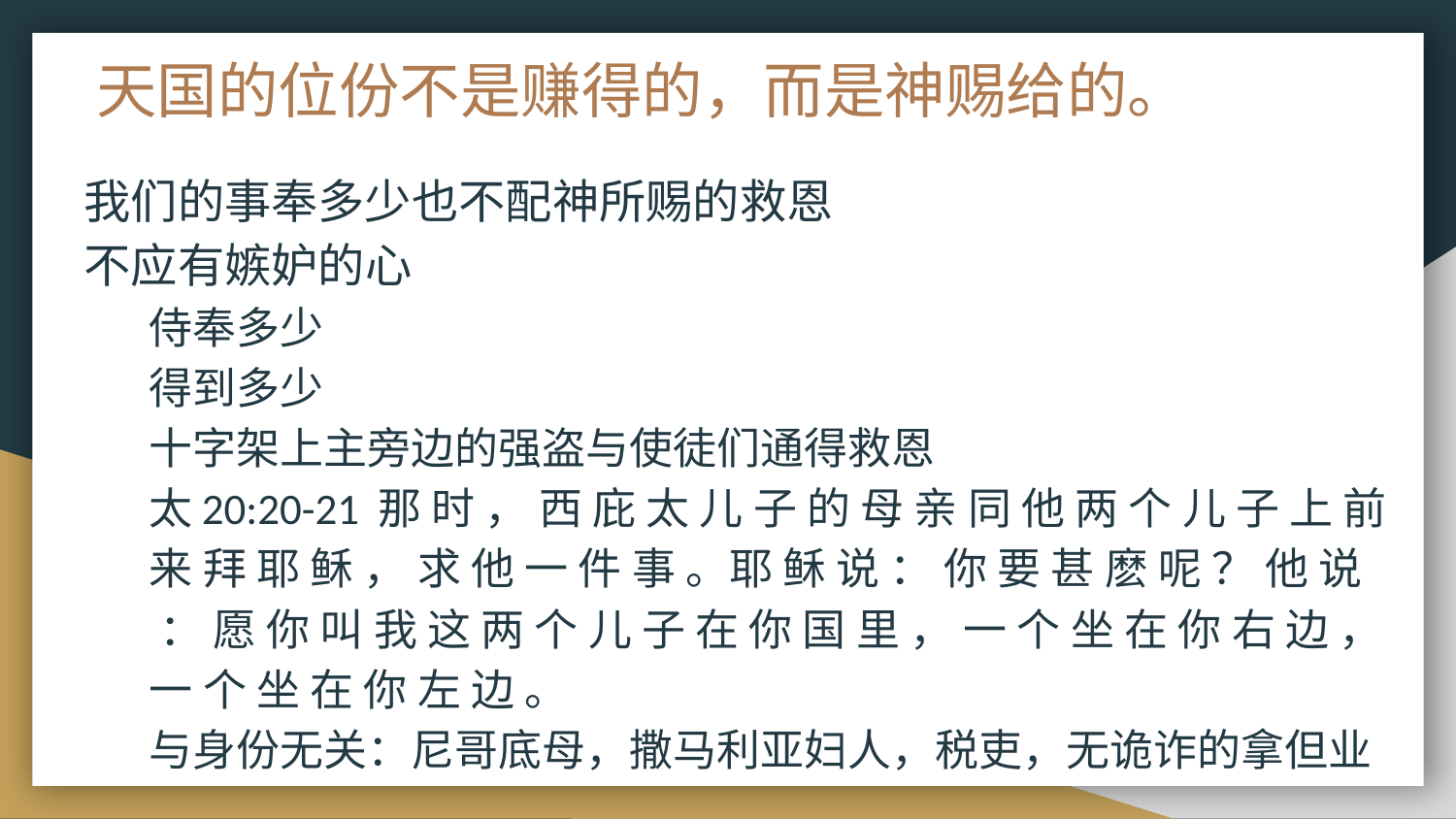

# 天国的位份不是赚得的，而是神赐给的。
我们的事奉多少也不配神所赐的救恩
不应有嫉妒的心
侍奉多少
得到多少
十字架上主旁边的强盗与使徒们通得救恩
太20:20-21 那 时 ， 西 庇 太 儿 子 的 母 亲 同 他 两 个 儿 子 上 前 来 拜 耶 稣 ， 求 他 一 件 事 。耶 稣 说 ： 你 要 甚 麽 呢 ？ 他 说 ： 愿 你 叫 我 这 两 个 儿 子 在 你 国 里 ， 一 个 坐 在 你 右 边 ， 一 个 坐 在 你 左 边 。
与身份无关：尼哥底母，撒马利亚妇人，税吏，无诡诈的拿但业